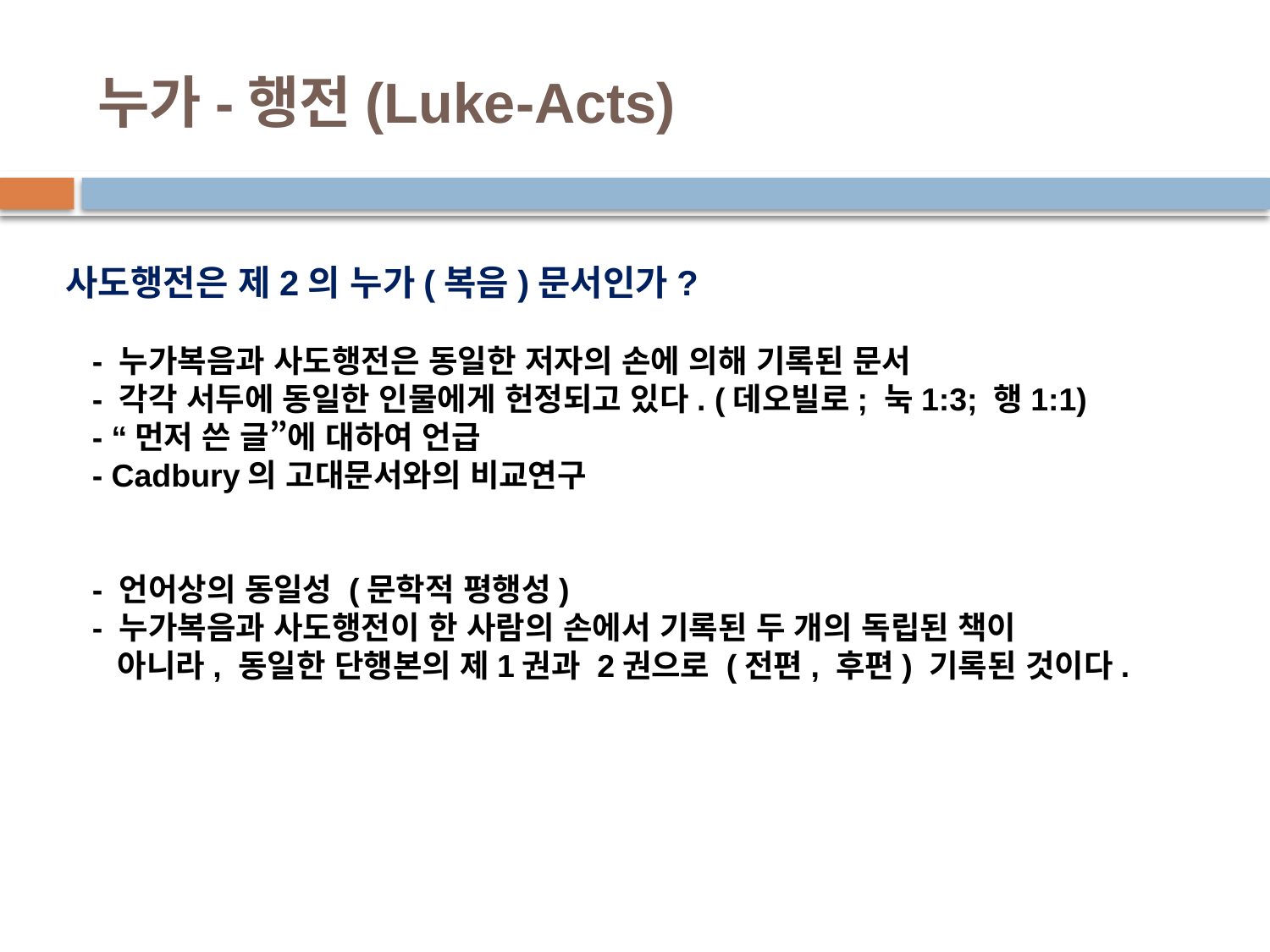

# 누가-행전(Luke-Acts)
사도행전은 제2의 누가(복음)문서인가?

   - 누가복음과 사도행전은 동일한 저자의 손에 의해 기록된 문서
   - 각각 서두에 동일한 인물에게 헌정되고 있다. (데오빌로; 눅1:3; 행1:1)
   - “먼저 쓴 글”에 대하여 언급
   - Cadbury의 고대문서와의 비교연구

   - 언어상의 동일성 (문학적 평행성)
   - 누가복음과 사도행전이 한 사람의 손에서 기록된 두 개의 독립된 책이
     아니라, 동일한 단행본의 제1권과 2권으로 (전편, 후편) 기록된 것이다.